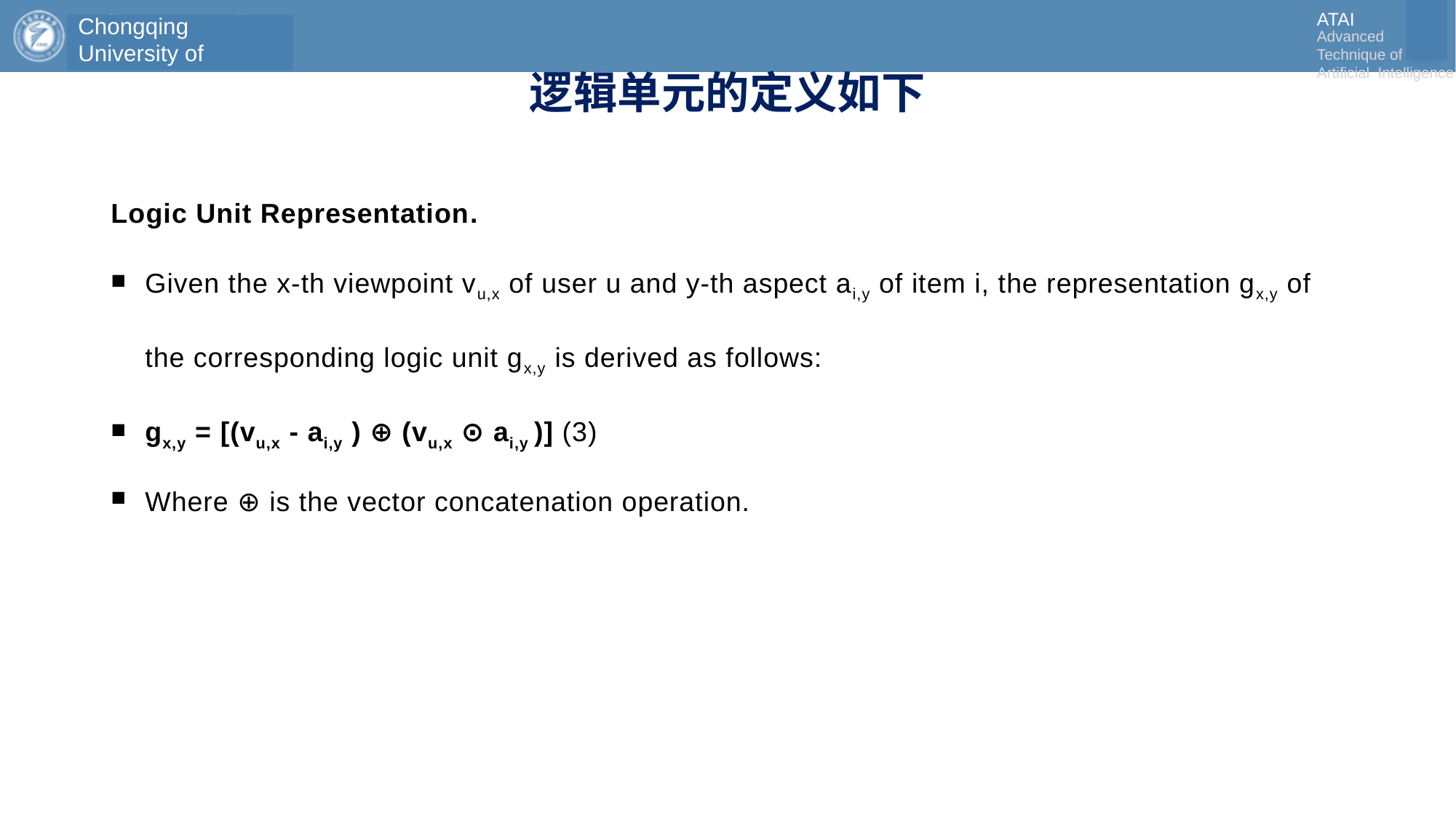

# 逻辑单元的定义如下
Logic Unit Representation.
Given the x-th viewpoint vu,x of user u and y-th aspect ai,y of item i, the representation gx,y of the corresponding logic unit gx,y is derived as follows:
gx,y = [(vu,x - ai,y ) ⊕ (vu,x ⊙ ai,y )] (3)
Where ⊕ is the vector concatenation operation.